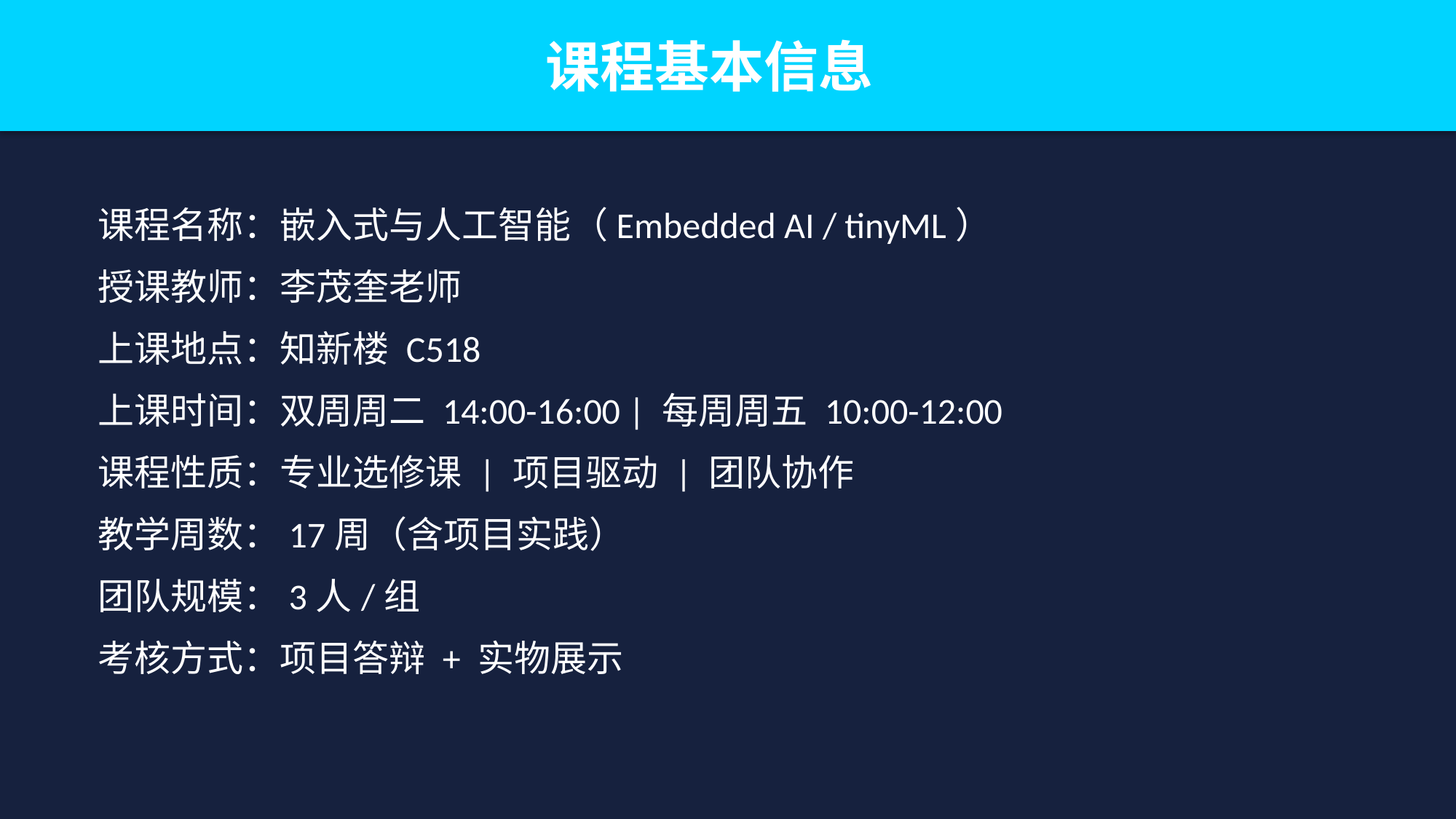

课程基本信息
课程名称：嵌入式与人工智能（Embedded AI / tinyML）
授课教师：李茂奎老师
上课地点：知新楼 C518
上课时间：双周周二 14:00-16:00 | 每周周五 10:00-12:00
课程性质：专业选修课 | 项目驱动 | 团队协作
教学周数：17周（含项目实践）
团队规模：3人/组
考核方式：项目答辩 + 实物展示